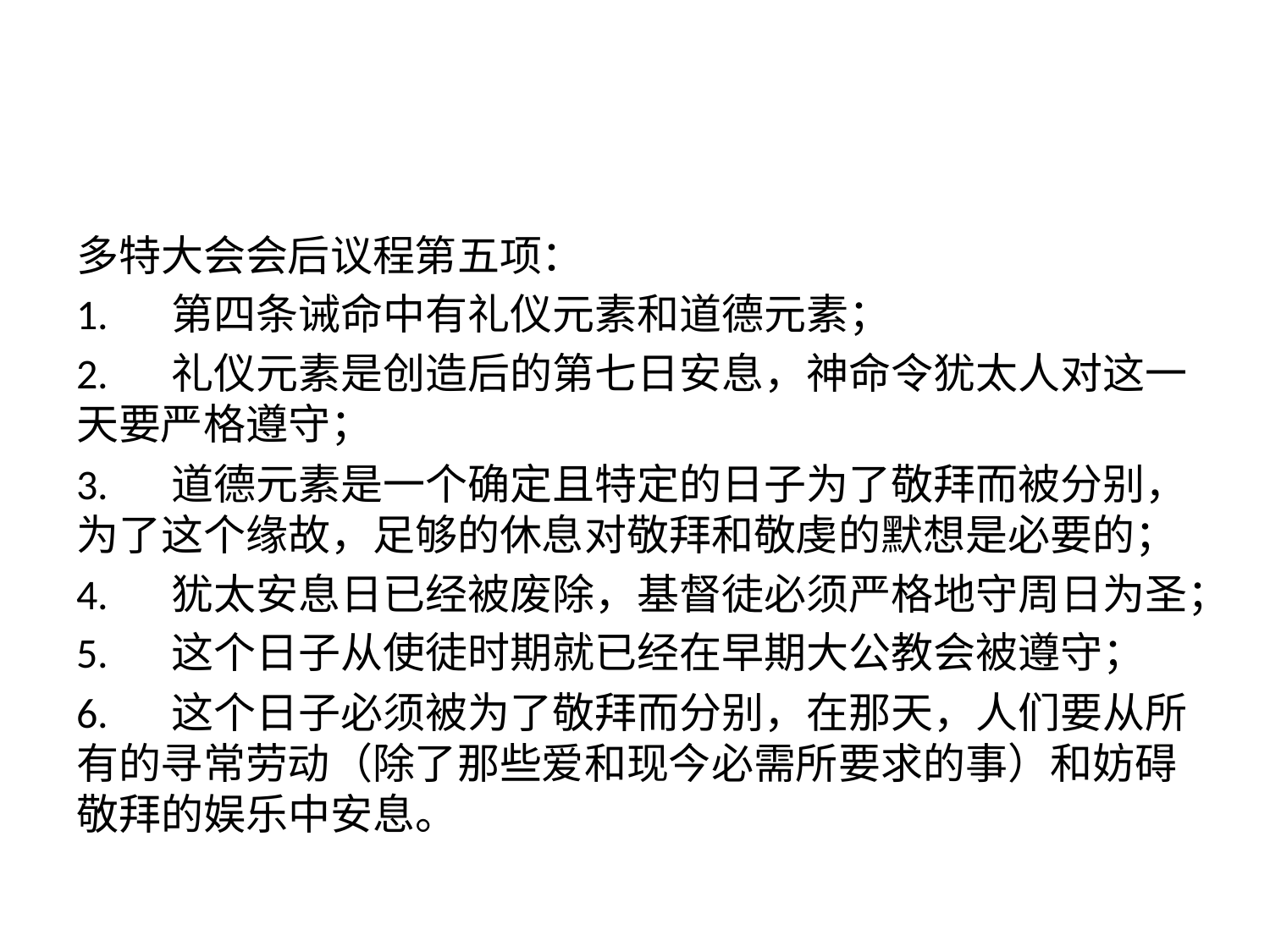

#
多特大会会后议程第五项：
1.	第四条诫命中有礼仪元素和道德元素；
2.	礼仪元素是创造后的第七日安息，神命令犹太人对这一天要严格遵守；
3.	道德元素是一个确定且特定的日子为了敬拜而被分别，为了这个缘故，足够的休息对敬拜和敬虔的默想是必要的；
4.	犹太安息日已经被废除，基督徒必须严格地守周日为圣；
5.	这个日子从使徒时期就已经在早期大公教会被遵守；
6.	这个日子必须被为了敬拜而分别，在那天，人们要从所有的寻常劳动（除了那些爱和现今必需所要求的事）和妨碍敬拜的娱乐中安息。